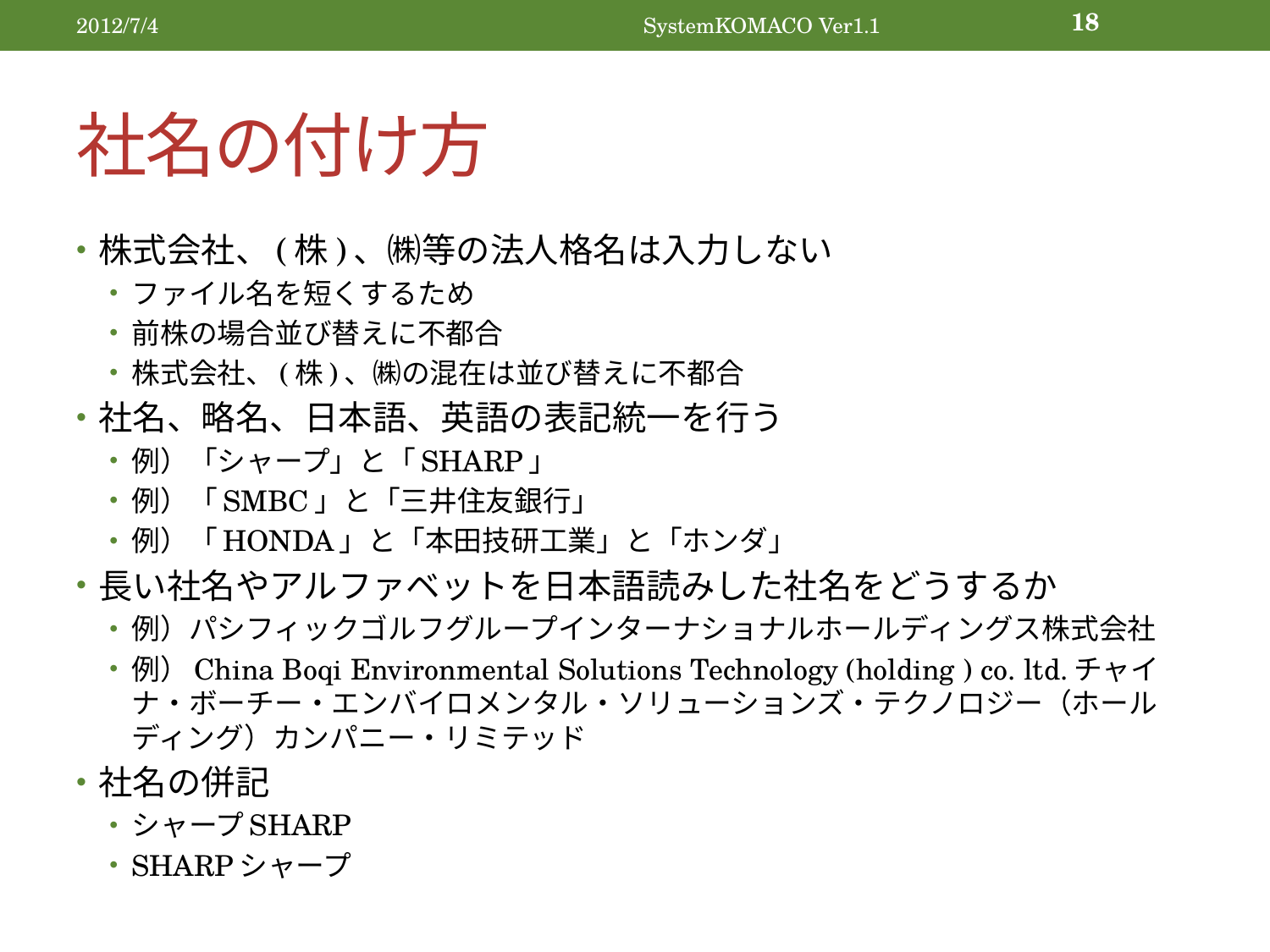

2012/7/4
SystemKOMACO Ver1.1
18
# 社名の付け方
株式会社、(株)、㈱等の法人格名は入力しない
ファイル名を短くするため
前株の場合並び替えに不都合
株式会社、(株)、㈱の混在は並び替えに不都合
社名、略名、日本語、英語の表記統一を行う
例）「シャープ」と「SHARP」
例）「SMBC」と「三井住友銀行」
例）「HONDA」と「本田技研工業」と「ホンダ」
長い社名やアルファベットを日本語読みした社名をどうするか
例）パシフィックゴルフグループインターナショナルホールディングス株式会社
例）China Boqi Environmental Solutions Technology (holding ) co. ltd.チャイナ・ボーチー・エンバイロメンタル・ソリューションズ・テクノロジー（ホールディング）カンパニー・リミテッド
社名の併記
シャープSHARP
SHARPシャープ